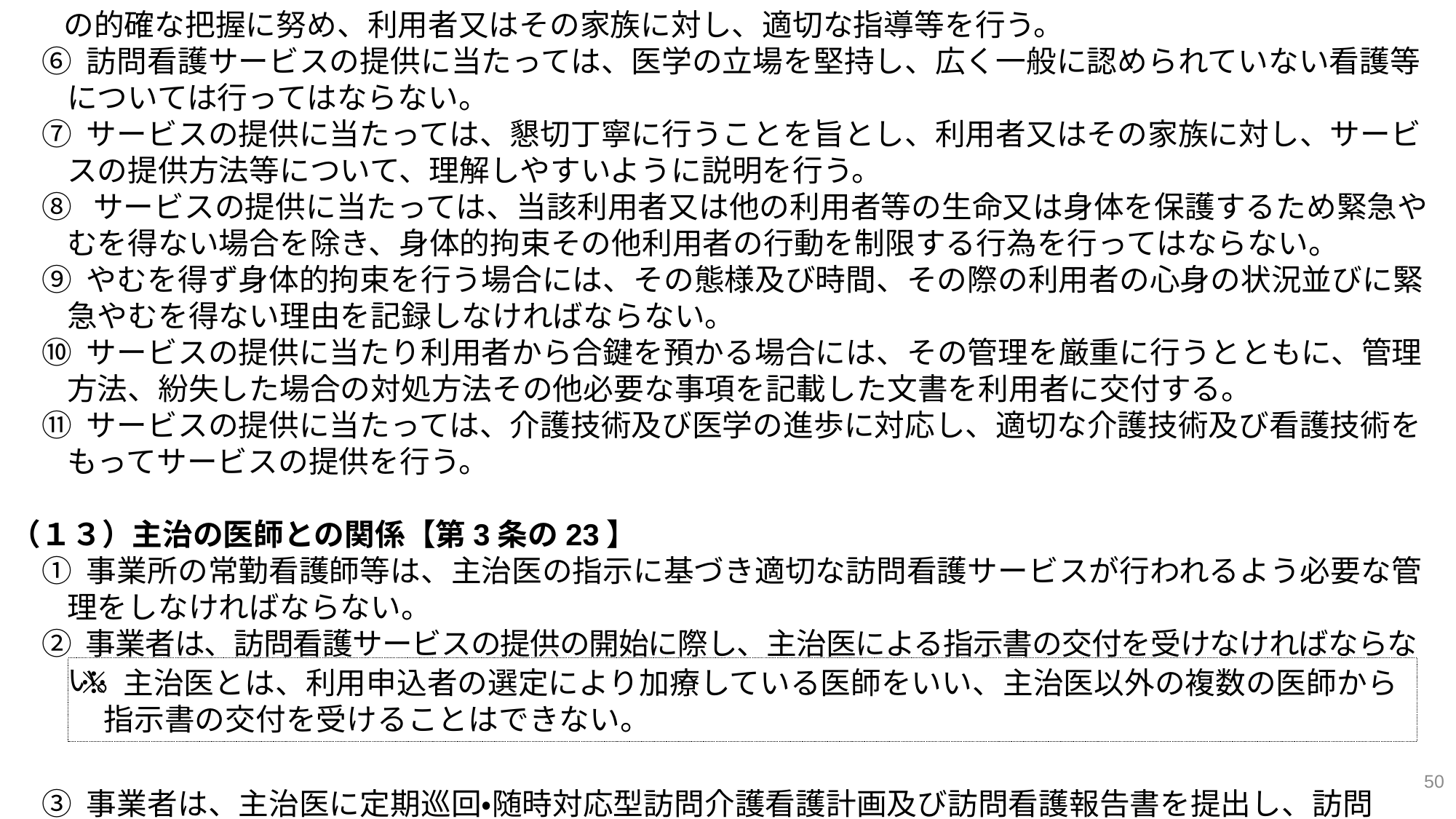

の的確な把握に努め、利用者又はその家族に対し、適切な指導等を行う。
⑥ 訪問看護サービスの提供に当たっては、医学の立場を堅持し、広く一般に認められていない看護等については行ってはならない。
⑦ サービスの提供に当たっては、懇切丁寧に行うことを旨とし、利用者又はその家族に対し、サービスの提供方法等について、理解しやすいように説明を行う。
⑧  サービスの提供に当たっては、当該利用者又は他の利用者等の生命又は身体を保護するため緊急やむを得ない場合を除き、身体的拘束その他利用者の行動を制限する行為を行ってはならない。
⑨ やむを得ず身体的拘束を行う場合には、その態様及び時間、その際の利用者の心身の状況並びに緊急やむを得ない理由を記録しなければならない。
⑩ サービスの提供に当たり利用者から合鍵を預かる場合には、その管理を厳重に行うとともに、管理方法、紛失した場合の対処方法その他必要な事項を記載した文書を利用者に交付する。
⑪ サービスの提供に当たっては、介護技術及び医学の進歩に対応し、適切な介護技術及び看護技術をもってサービスの提供を行う。

（１３）主治の医師との関係【第3条の23】
① 事業所の常勤看護師等は、主治医の指示に基づき適切な訪問看護サービスが行われるよう必要な管理をしなければならない。
② 事業者は、訪問看護サービスの提供の開始に際し、主治医による指示書の交付を受けなければならない。

③ 事業者は、主治医に定期巡回・随時対応型訪問介護看護計画及び訪問看護報告書を提出し、訪問

※ 主治医とは、利用申込者の選定により加療している医師をいい、主治医以外の複数の医師から指示書の交付を受けることはできない。
50